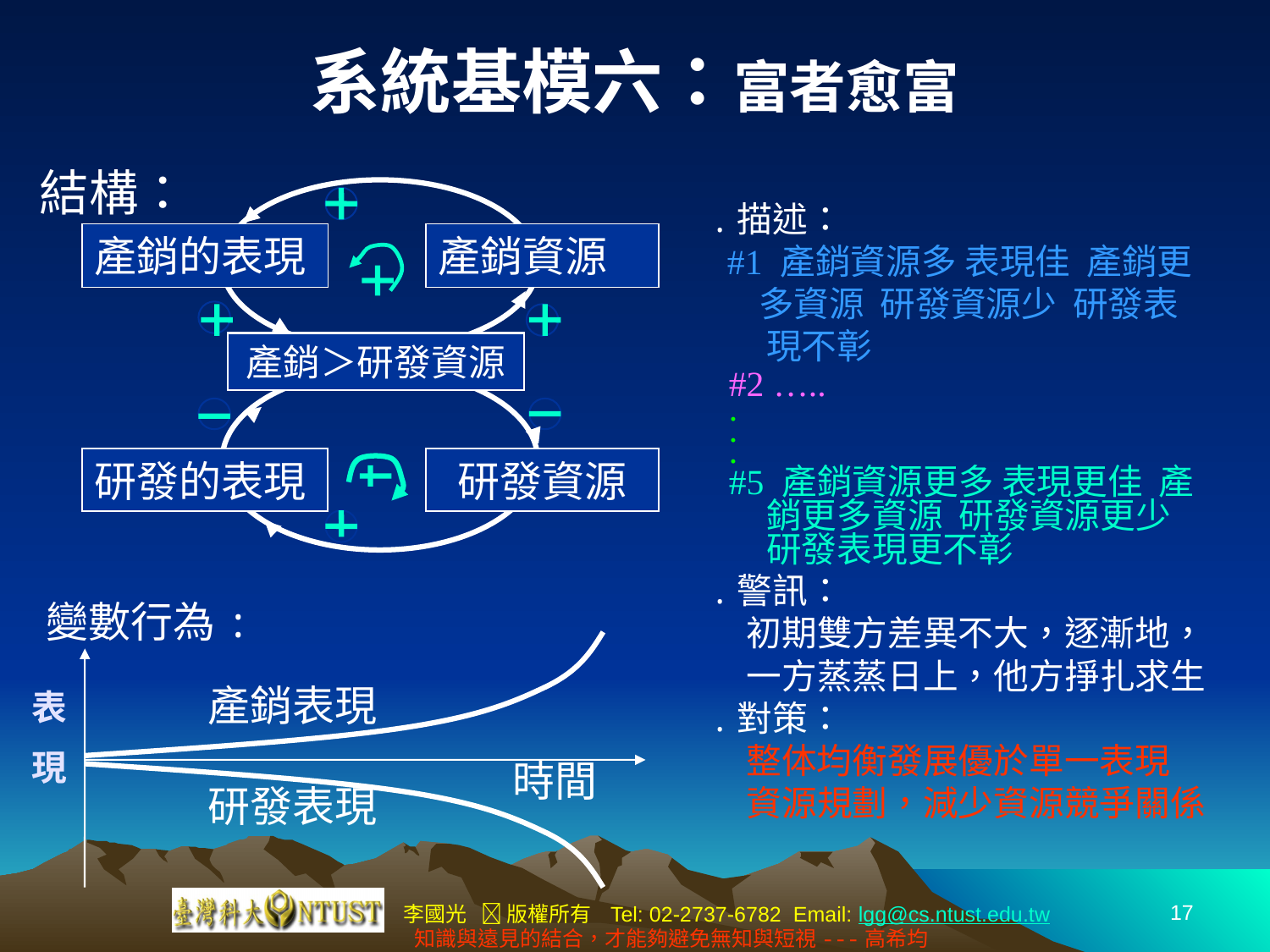

# 系統基模六：富者愈富
結構：

產銷的表現
產銷資源

產銷＞研發資源

研發的表現
研發資源

․描述：
 #1 產銷資源多 表現佳  產銷更
     多資源  研發資源少  研發表
      現不彰
  #2 …..
  .
  .
  .
  #5 產銷資源更多 表現更佳  產
      銷更多資源  研發資源更少
      研發表現更不彰
․警訊：
　初期雙方差異不大，逐漸地，
　一方蒸蒸日上，他方掙扎求生
․對策：
　整体均衡發展優於單一表現
　資源規劃，減少資源競爭關係
變數行為:

產銷表現

研發表現
時間
表
現
17